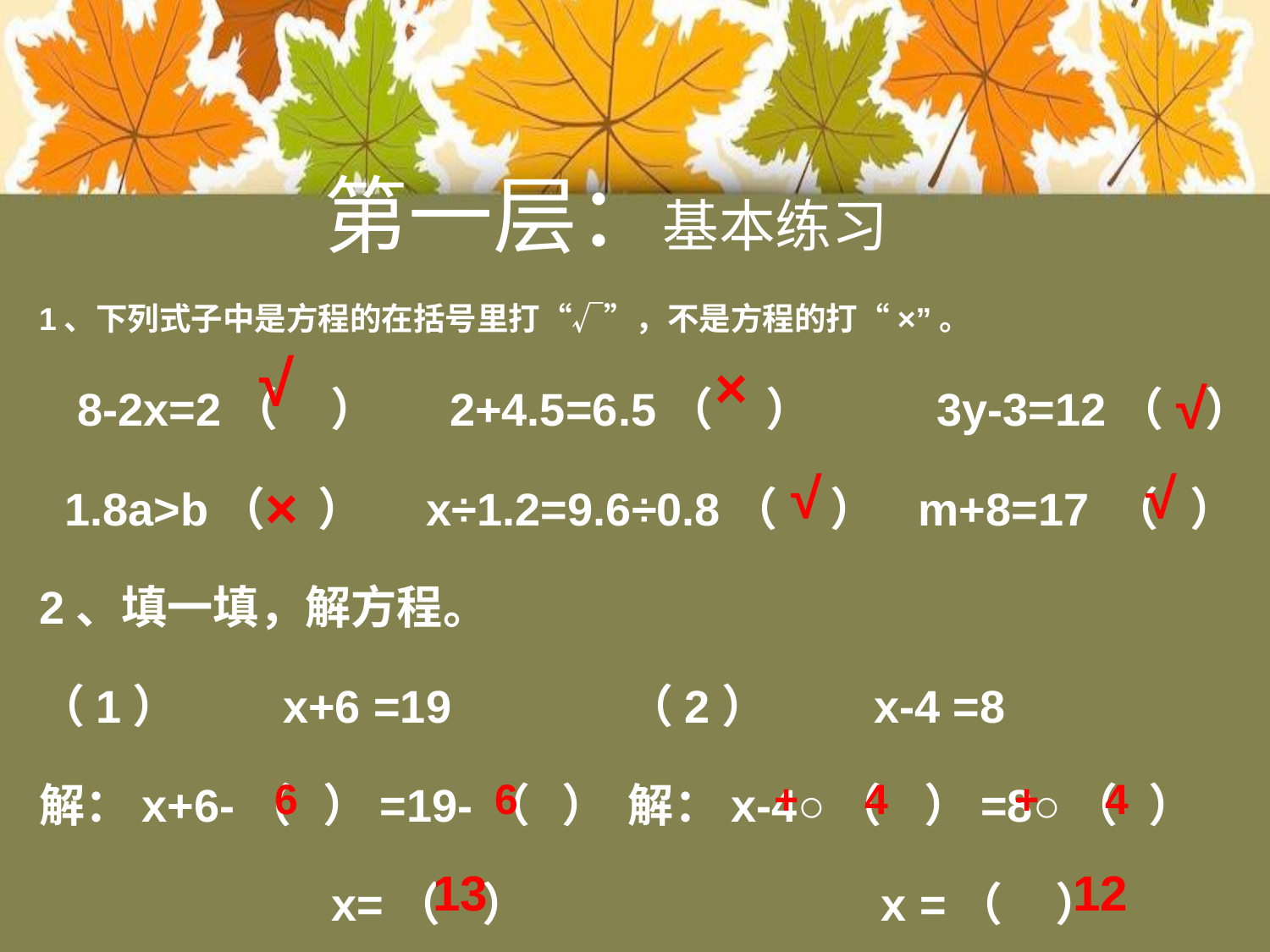

第一层：基本练习

1、下列式子中是方程的在括号里打“√”，不是方程的打“×”。
   8-2x=2（     ）      2+4.5=6.5（     ）           3y-3=12（    ）
  1.8a>b（     ）     x÷1.2=9.6÷0.8（     ）   m+8=17 （   ）
2、填一填，解方程。
（1）         x+6 =19             （2）	      x-4 =8
解：x+6-（   ）=19-（   ）  解：x-4○（    ）=8○（   ）
                       x=（    ）                                 x =（     ）
√
×
√
√
√
×
6
6
+
4
+
4
  13
  12